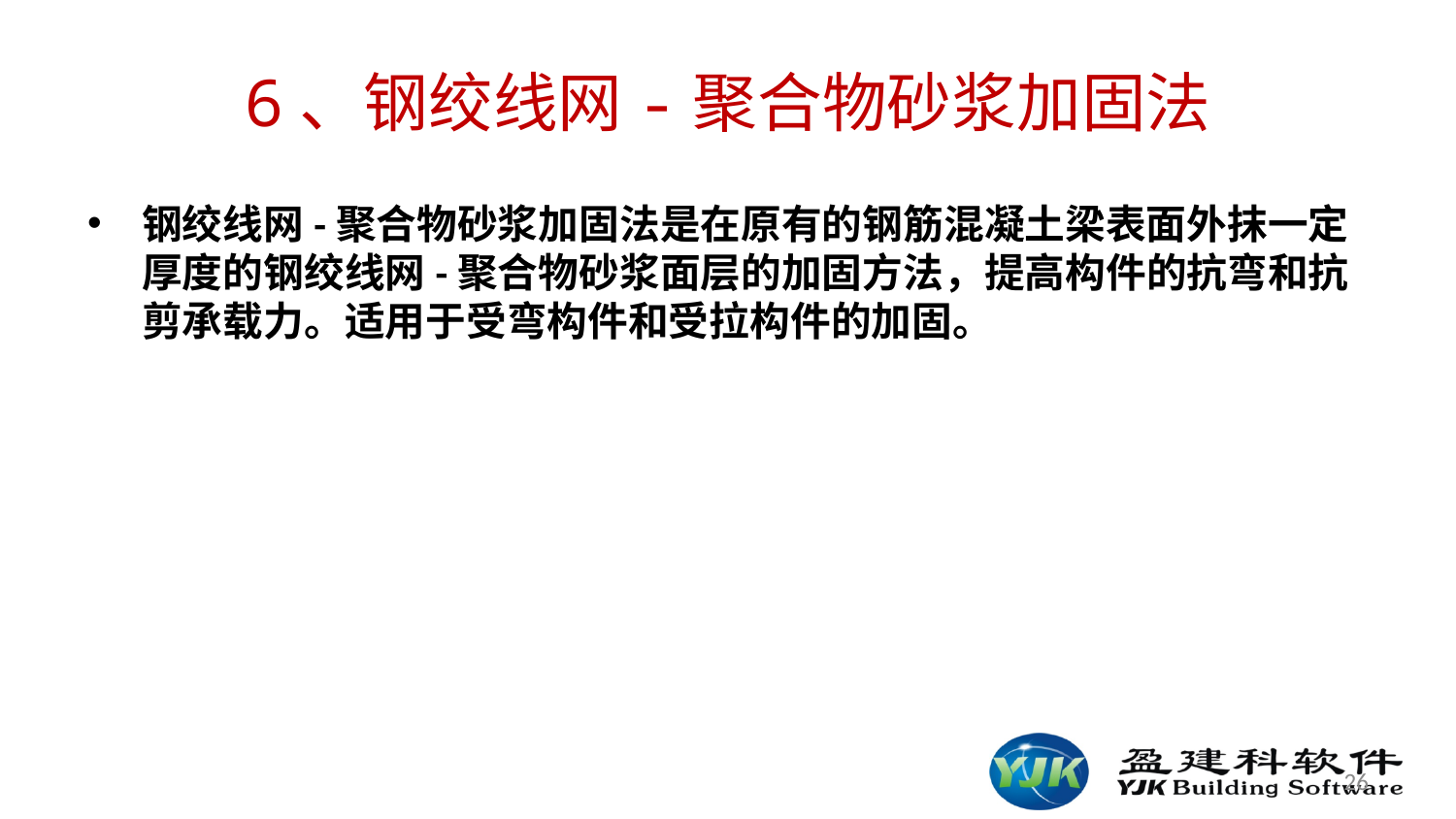

# 6、钢绞线网-聚合物砂浆加固法
钢绞线网-聚合物砂浆加固法是在原有的钢筋混凝土梁表面外抹一定厚度的钢绞线网-聚合物砂浆面层的加固方法，提高构件的抗弯和抗剪承载力。适用于受弯构件和受拉构件的加固。
26